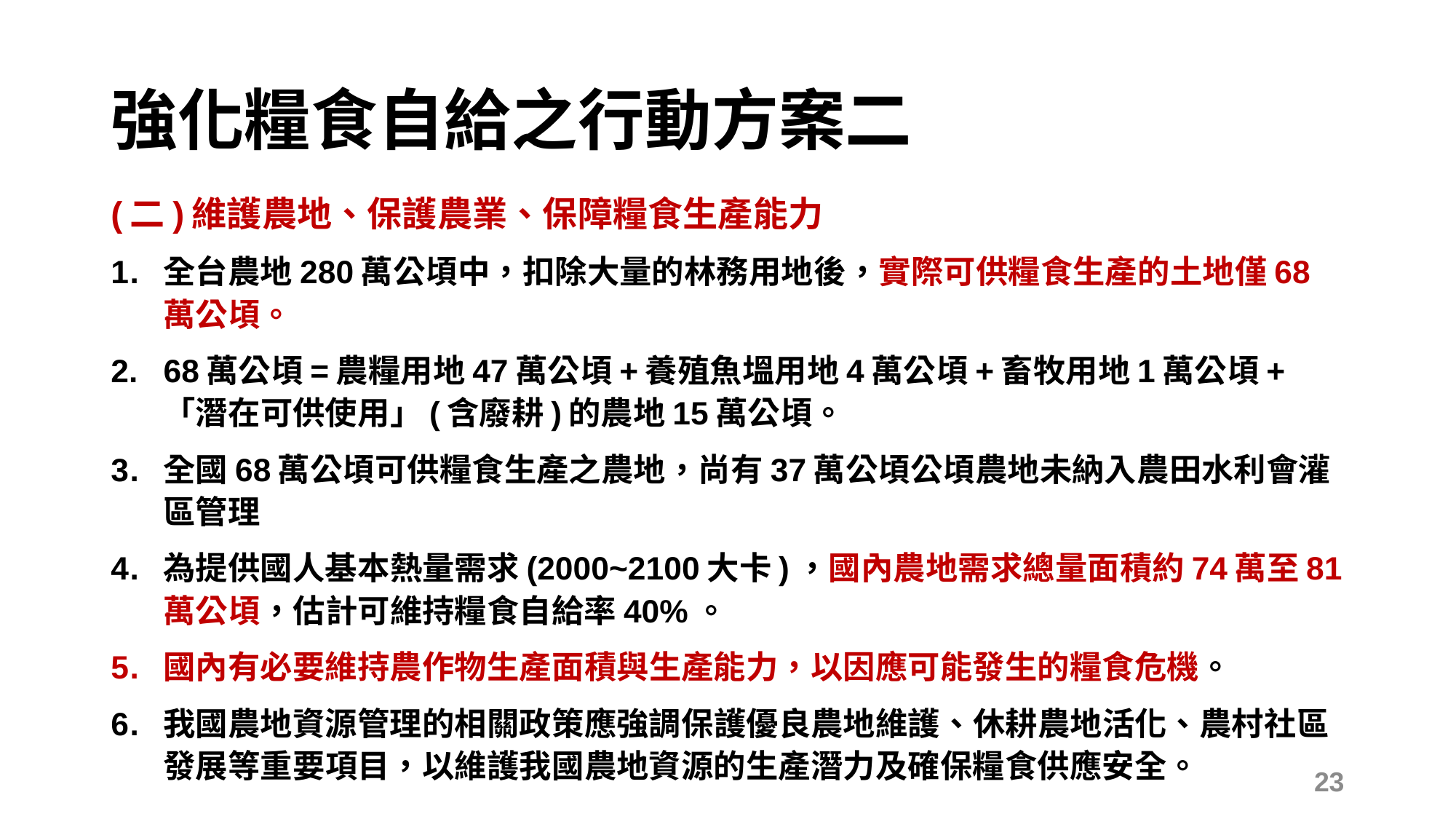

# 強化糧食自給之行動方案二
(二)維護農地、保護農業、保障糧食生產能力
全台農地280萬公頃中，扣除大量的林務用地後，實際可供糧食生產的土地僅68萬公頃。
68萬公頃=農糧用地47萬公頃+養殖魚塭用地4萬公頃+畜牧用地1萬公頃+「潛在可供使用」(含廢耕)的農地15萬公頃。
全國68萬公頃可供糧食生產之農地，尚有37萬公頃公頃農地未納入農田水利會灌區管理
為提供國人基本熱量需求(2000~2100大卡)，國內農地需求總量面積約74萬至81萬公頃，估計可維持糧食自給率40%。
國內有必要維持農作物生產面積與生產能力，以因應可能發生的糧食危機。
我國農地資源管理的相關政策應強調保護優良農地維護、休耕農地活化、農村社區發展等重要項目，以維護我國農地資源的生產潛力及確保糧食供應安全。

23